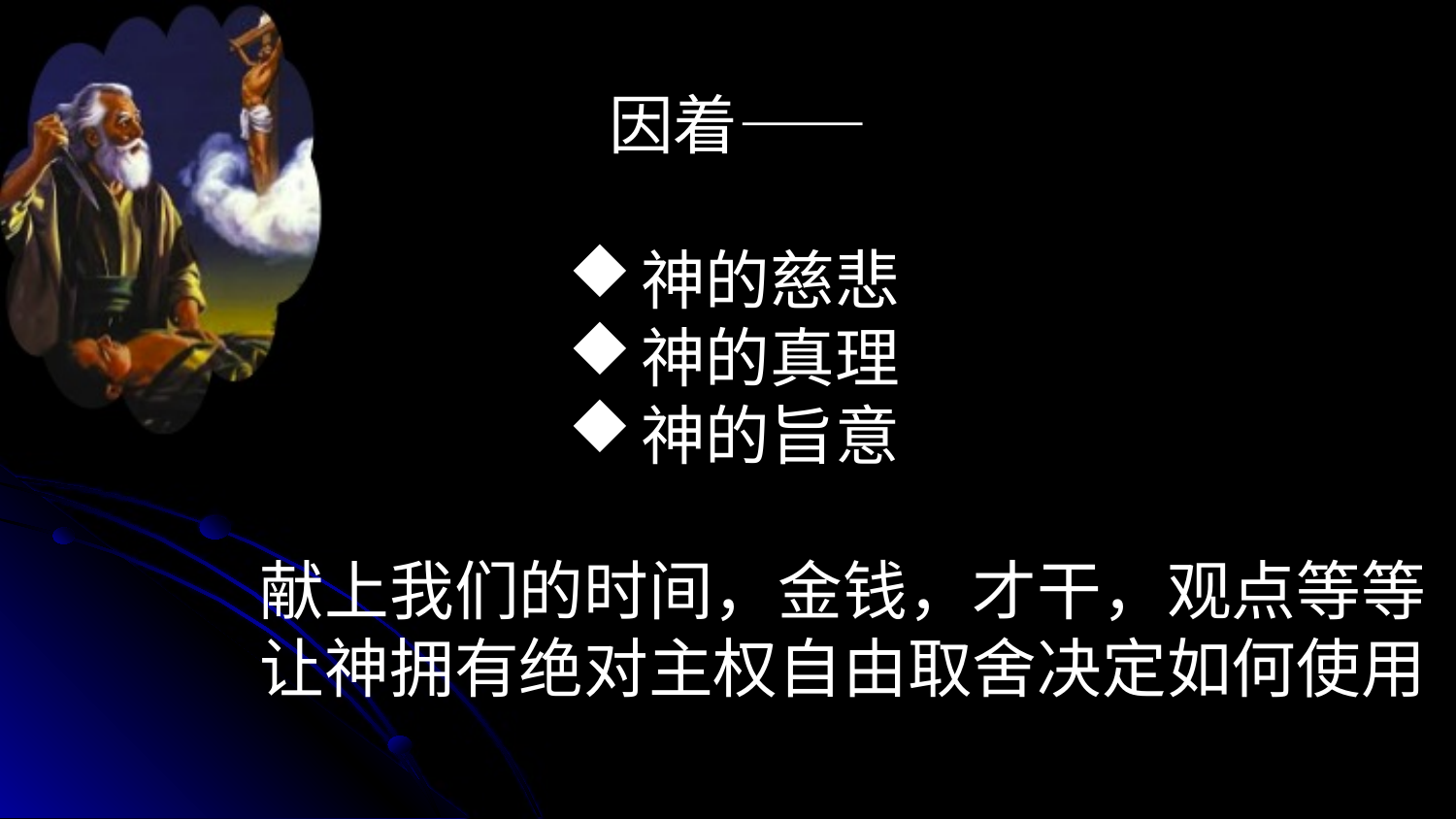

因着——

神的慈悲
神的真理
神的旨意

献上我们的时间，金钱，才干，观点等等
让神拥有绝对主权自由取舍决定如何使用